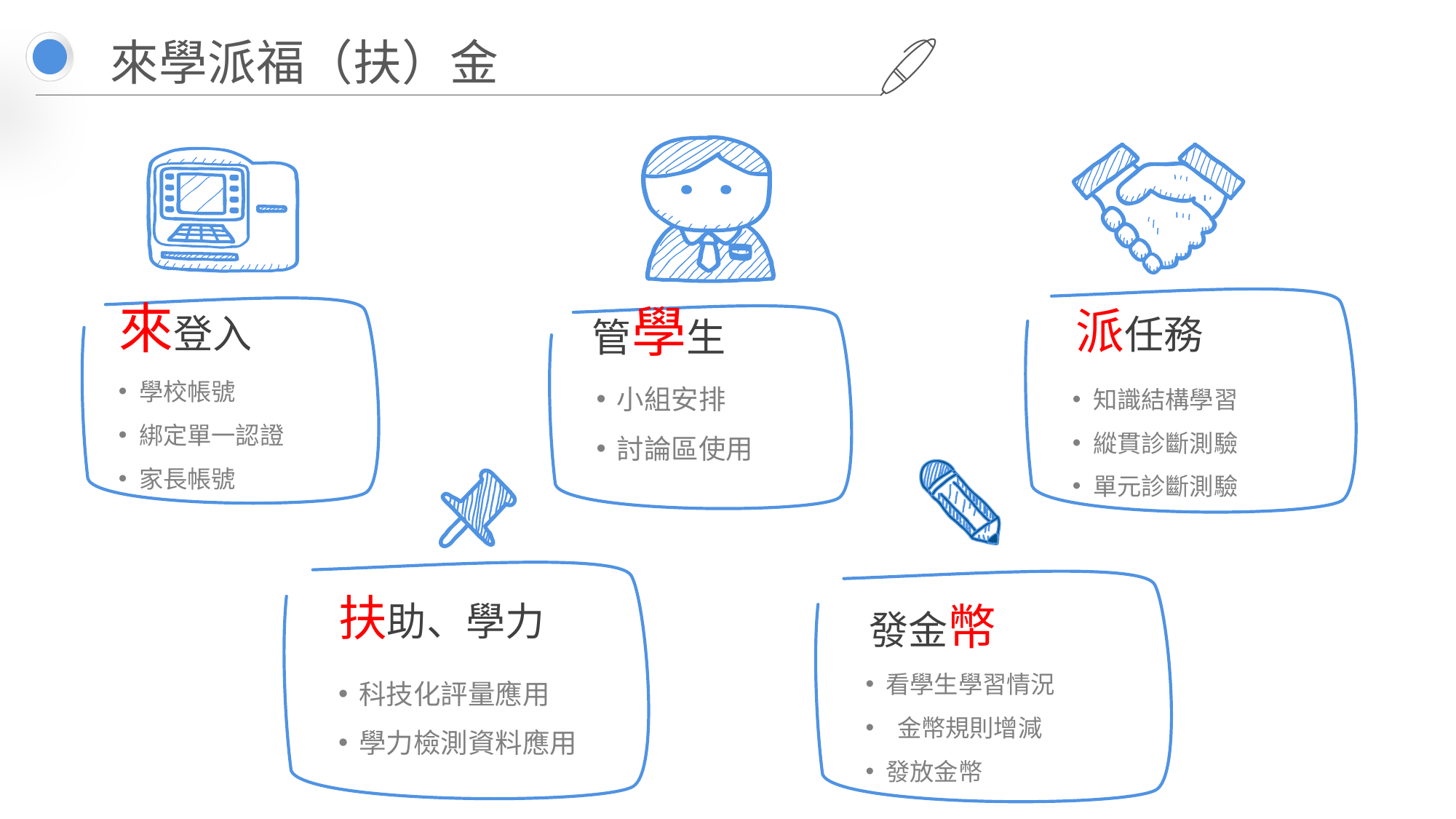

來學派福（扶）金

來登入

學校帳號
綁定單一認證
家長帳號

派任務
知識結構學習
縱貫診斷測驗
單元診斷測驗
管學生

小組安排
討論區使用

扶助、學力
科技化評量應用
學力檢測資料應用

發金幣
看學生學習情況
 金幣規則增減
發放金幣